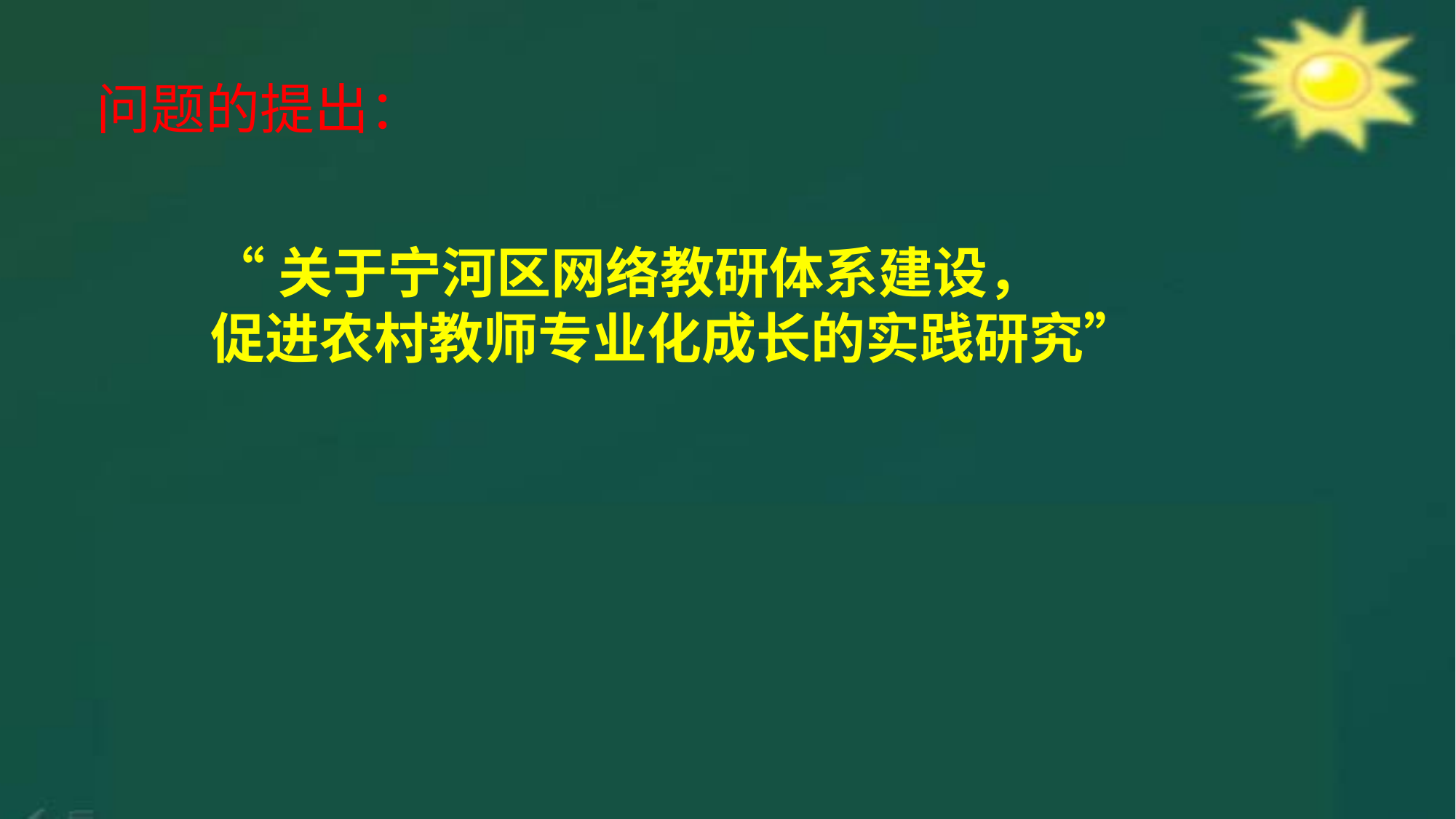

问题的提出：
“关于宁河区网络教研体系建设，
促进农村教师专业化成长的实践研究”